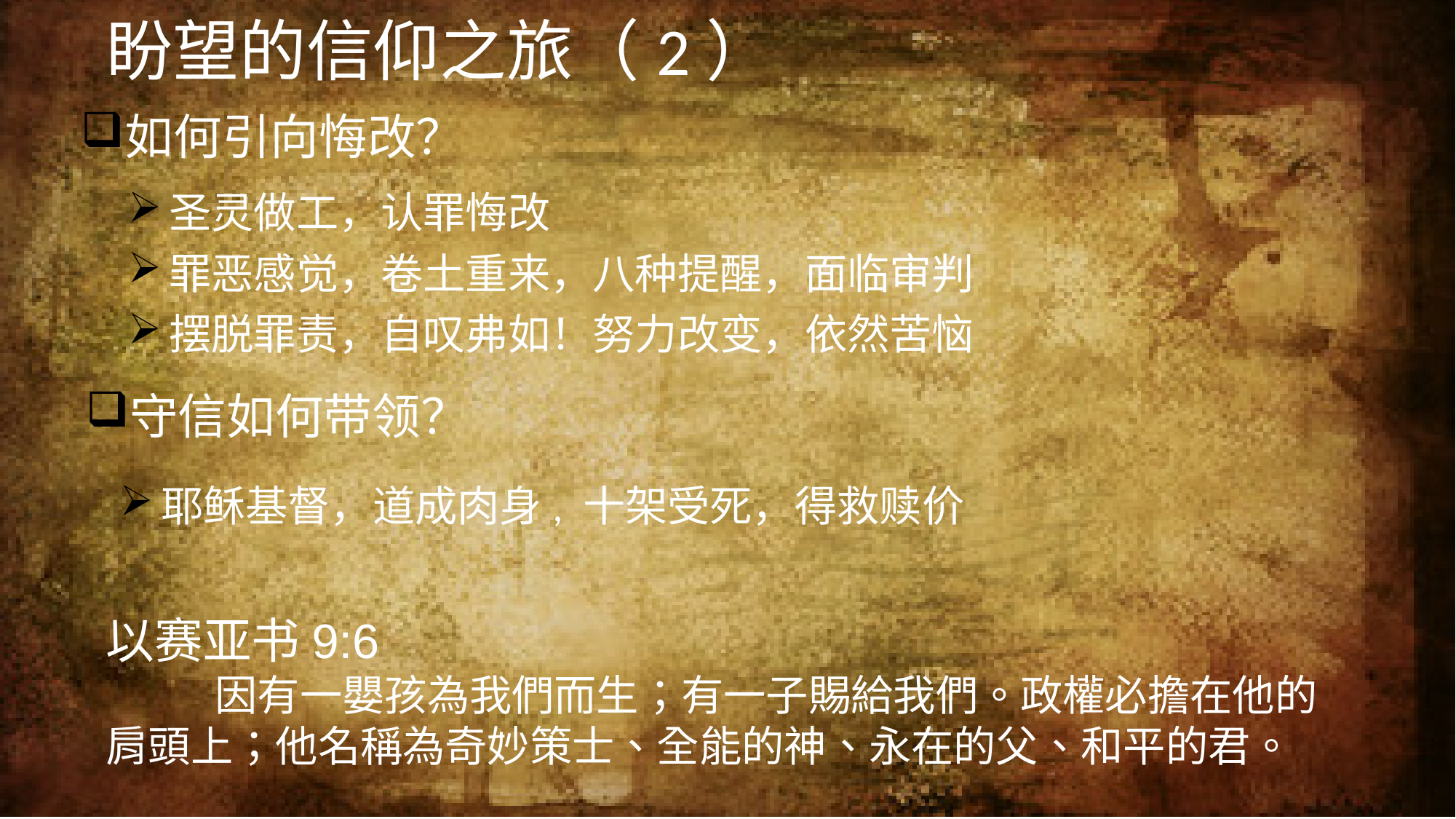

# 盼望的信仰之旅（2）
如何引向悔改？

圣灵做工，认罪悔改
罪恶感觉，卷土重来，八种提醒，面临审判
摆脱罪责，自叹弗如！努力改变，依然苦恼

守信如何带领？

耶稣基督，道成肉身, 十架受死，得救赎价

以赛亚书9:6
	因有一嬰孩為我們而生；有一子賜給我們。政權必擔在他的肩頭上；他名稱為奇妙策士、全能的神、永在的父、和平的君。